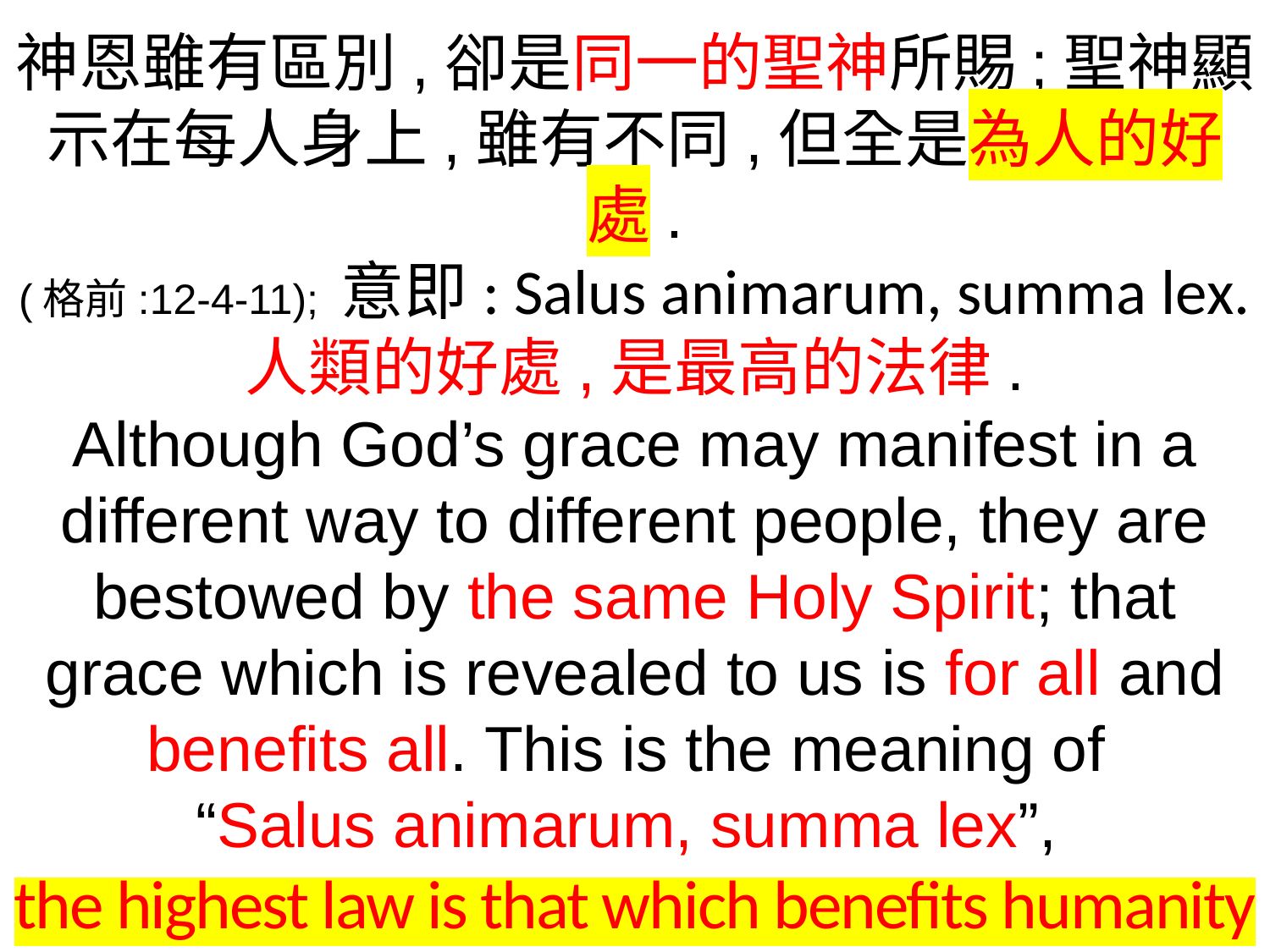

神恩雖有區別,卻是同一的聖神所賜;聖神顯示在每人身上,雖有不同,但全是為人的好處.
(格前:12-4-11); 意即: Salus animarum, summa lex.
人類的好處,是最高的法律.
Although God’s grace may manifest in a different way to different people, they are bestowed by the same Holy Spirit; that grace which is revealed to us is for all and benefits all. This is the meaning of
“Salus animarum, summa lex”,
the highest law is that which benefits humanity